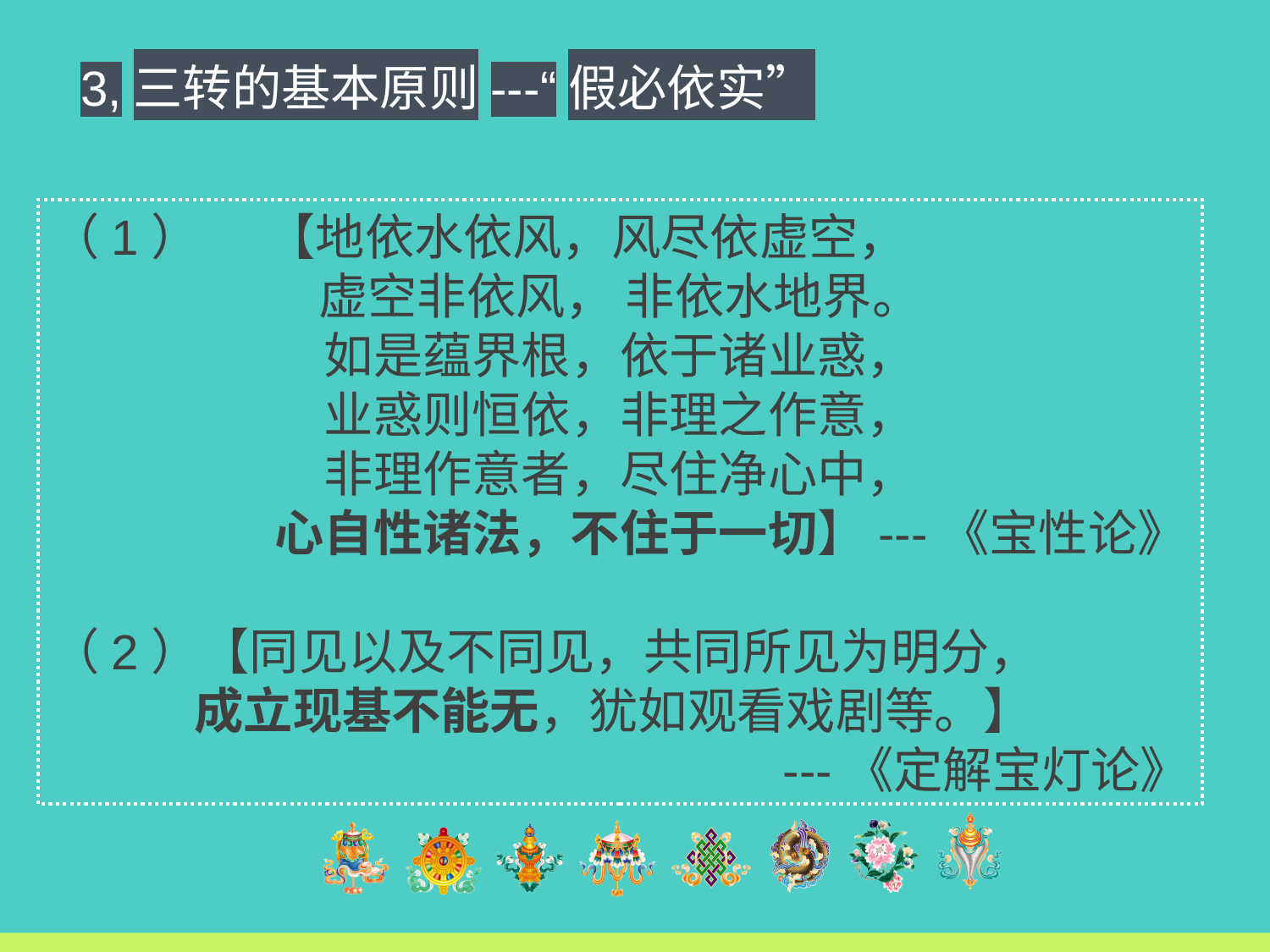

3,三转的基本原则---“假必依实”

（1）      【地依水依风，风尽依虚空，
虚空非依风， 非依水地界。
如是蕴界根，依于诸业惑，
业惑则恒依，非理之作意，
非理作意者，尽住净心中，
                   心自性诸法，不住于一切】---《宝性论》

（2）【同见以及不同见，共同所见为明分，
            成立现基不能无，犹如观看戏剧等。】
---《定解宝灯论》